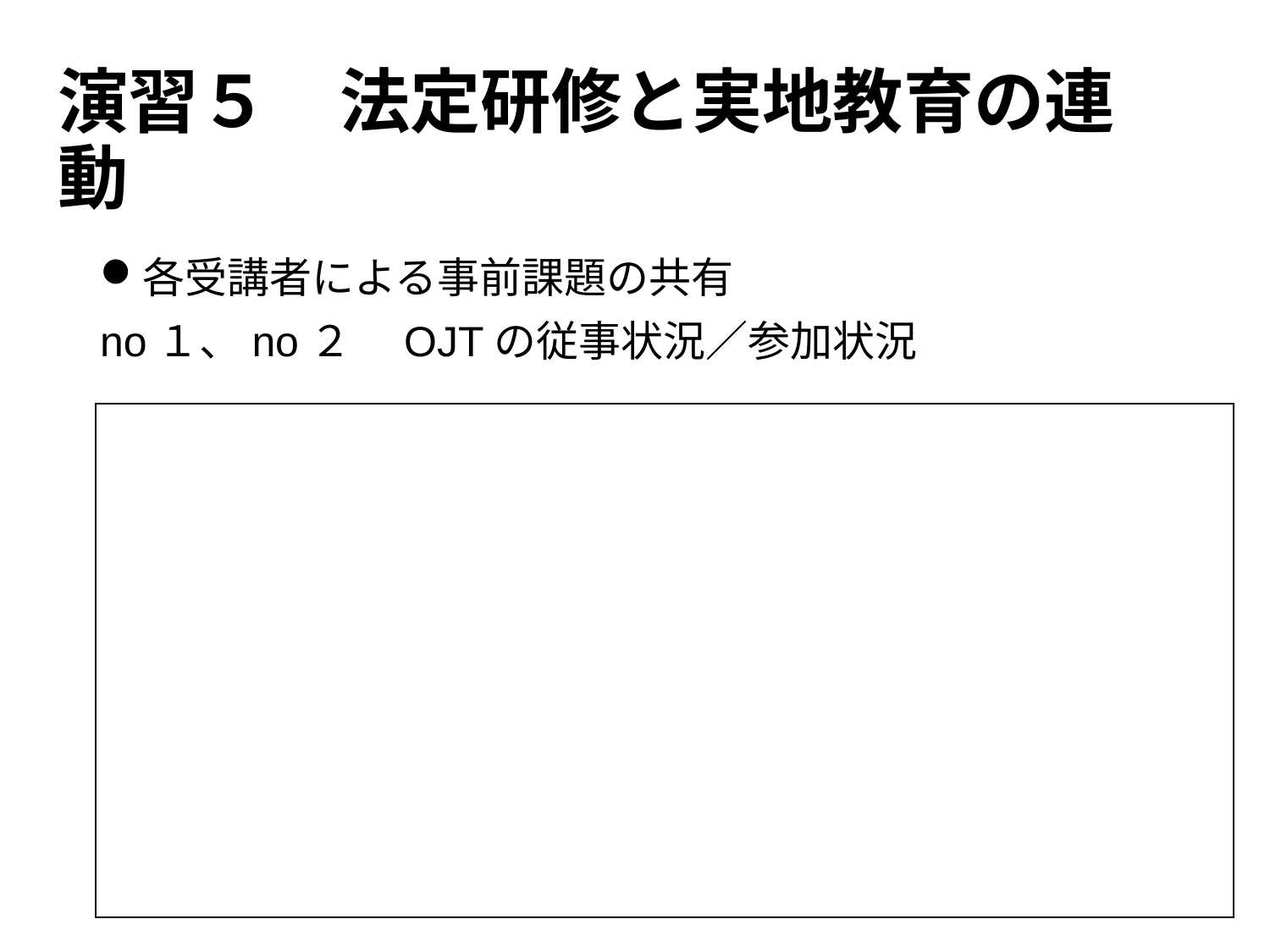

# 演習５　法定研修と実地教育の連動
各受講者による事前課題の共有
no１、no２　OJTの従事状況／参加状況